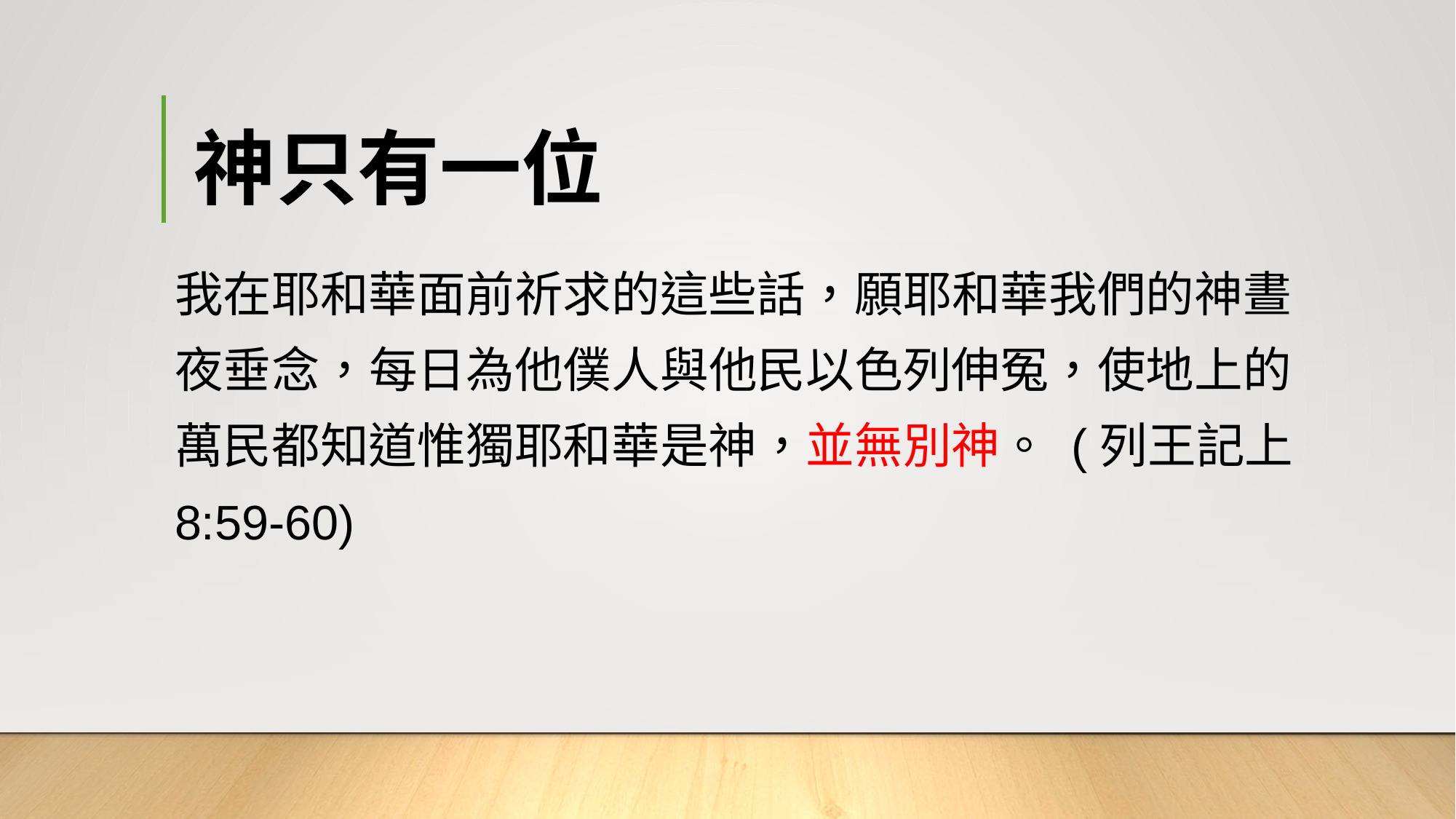

# 神只有一位
我在耶和華面前祈求的這些話，願耶和華我們的神晝夜垂念，每日為他僕人與他民以色列伸冤，使地上的萬民都知道惟獨耶和華是神，並無別神。 (列王記上 8:59-60)